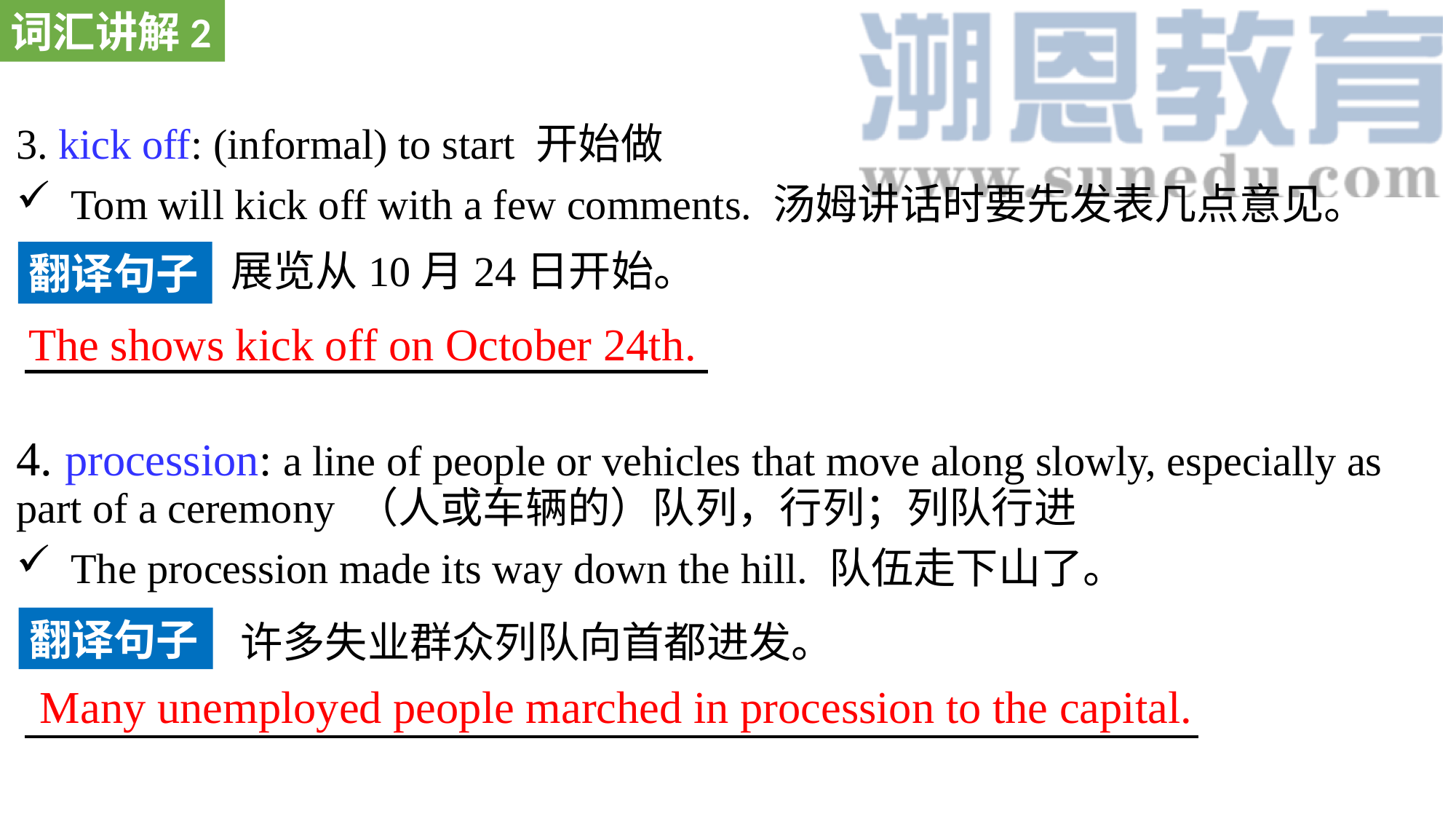

词汇讲解2
3. kick off: (informal) to start 开始做
Tom will kick off with a few comments. 汤姆讲话时要先发表几点意见。

4. procession: a line of people or vehicles that move along slowly, especially as part of a ceremony （人或车辆的）队列，行列；列队行进
The procession made its way down the hill. 队伍走下山了。
展览从10月24日开始。
翻译句子
The shows kick off on October 24th.
翻译句子
许多失业群众列队向首都进发。
 Many unemployed people marched in procession to the capital.